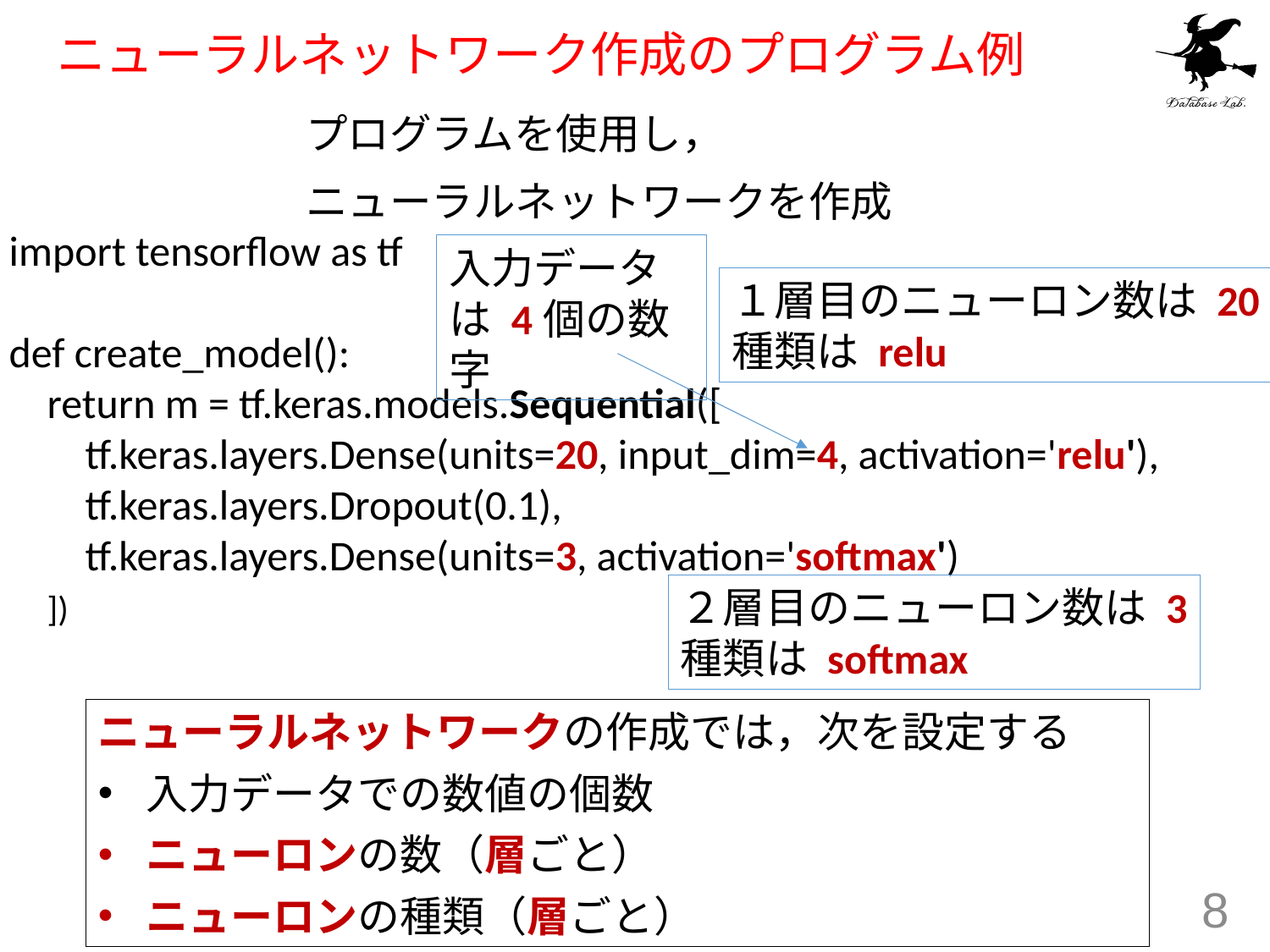

# ニューラルネットワーク作成のプログラム例

import tensorflow as tf

def create_model():
    return m = tf.keras.models.Sequential([
        tf.keras.layers.Dense(units=20, input_dim=4, activation='relu'),
        tf.keras.layers.Dropout(0.1),
        tf.keras.layers.Dense(units=3, activation='softmax')
    ])

プログラムを使用し，
ニューラルネットワークを作成
入力データは 4個の数字
１層目のニューロン数は 20
種類は relu
２層目のニューロン数は 3
種類は softmax
ニューラルネットワークの作成では，次を設定する
入力データでの数値の個数
ニューロンの数（層ごと）
ニューロンの種類（層ごと）
8